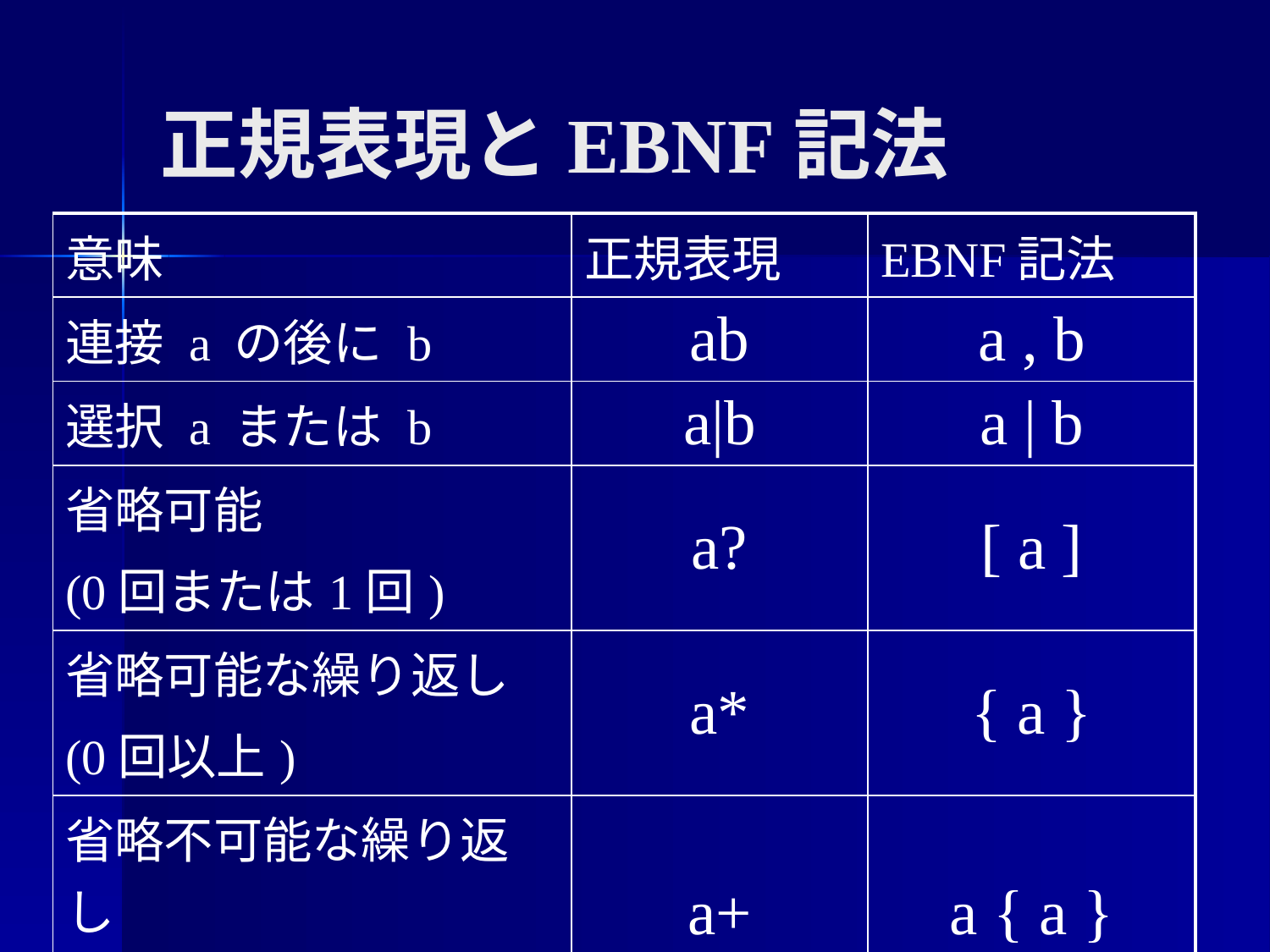

# 正規表現とEBNF記法
| 意味 | 正規表現 | EBNF記法 |
| --- | --- | --- |
| 連接 a の後に b | ab | a , b |
| 選択 a または b | a|b | a | b |
| 省略可能 (0回または1回) | a? | [ a ] |
| 省略可能な繰り返し (0回以上) | a\* | { a } |
| 省略不可能な繰り返し (1回以上) | a+ | a { a } |